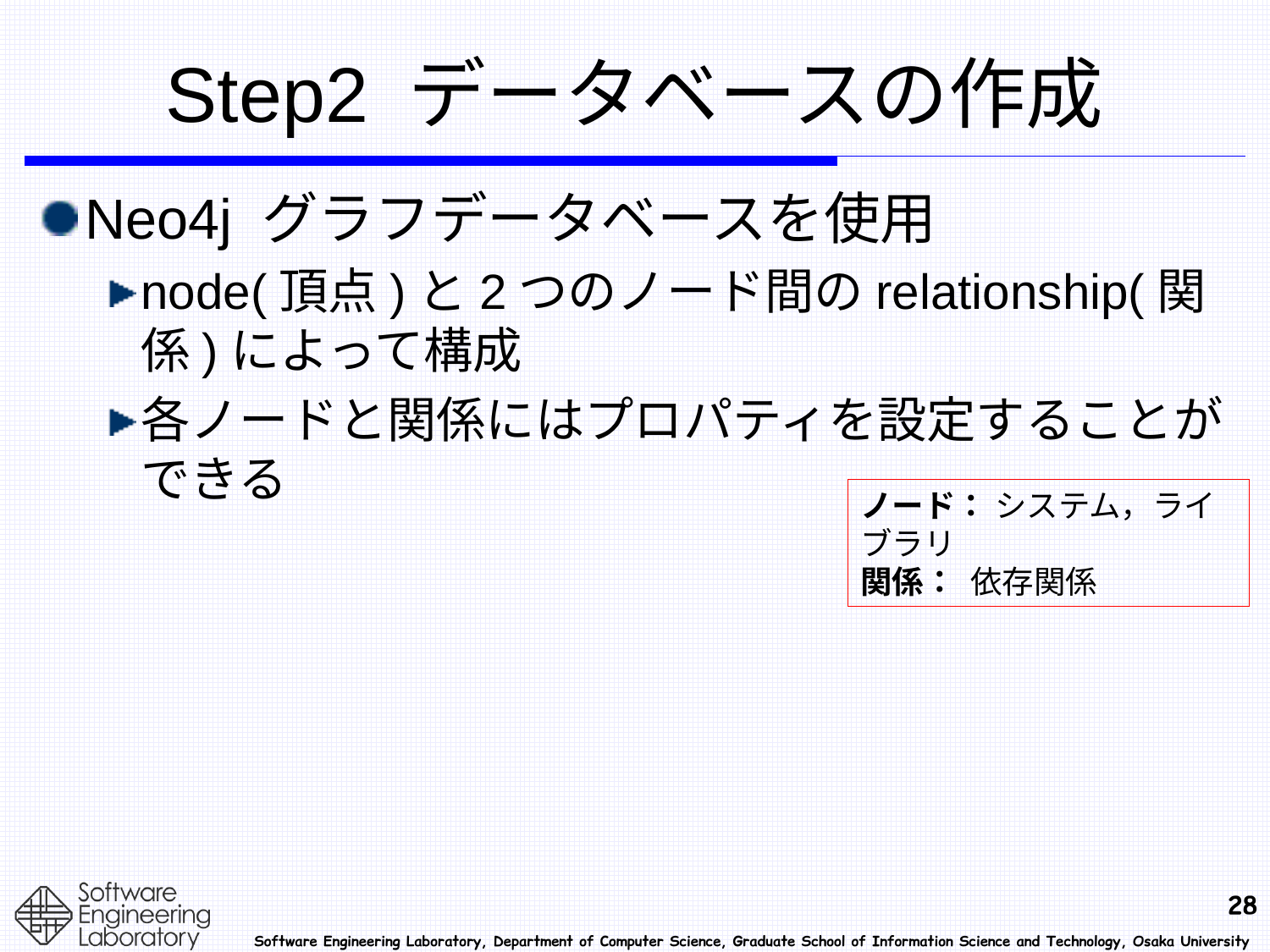

# Step2 データベースの作成
Neo4j グラフデータベースを使用
node(頂点)と2つのノード間のrelationship(関係)によって構成
各ノードと関係にはプロパティを設定することができる

ノード： システム，ライブラリ
関係：  依存関係